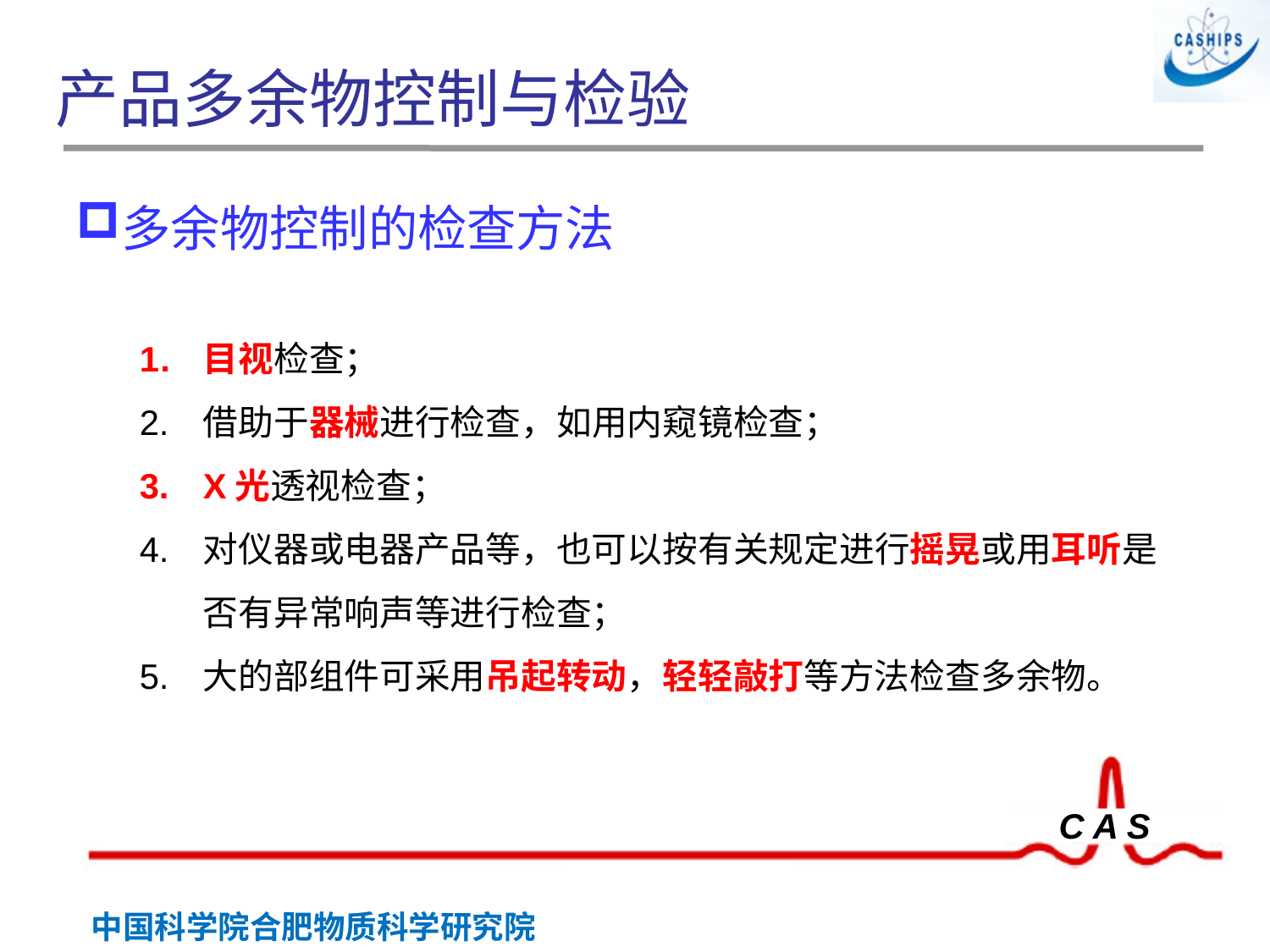

# 产品多余物控制与检验
多余物控制的检查方法

目视检查；
借助于器械进行检查，如用内窥镜检查；
X光透视检查；
对仪器或电器产品等，也可以按有关规定进行摇晃或用耳听是否有异常响声等进行检查；
大的部组件可采用吊起转动，轻轻敲打等方法检查多余物。
  胶印章
钢印章
封印章